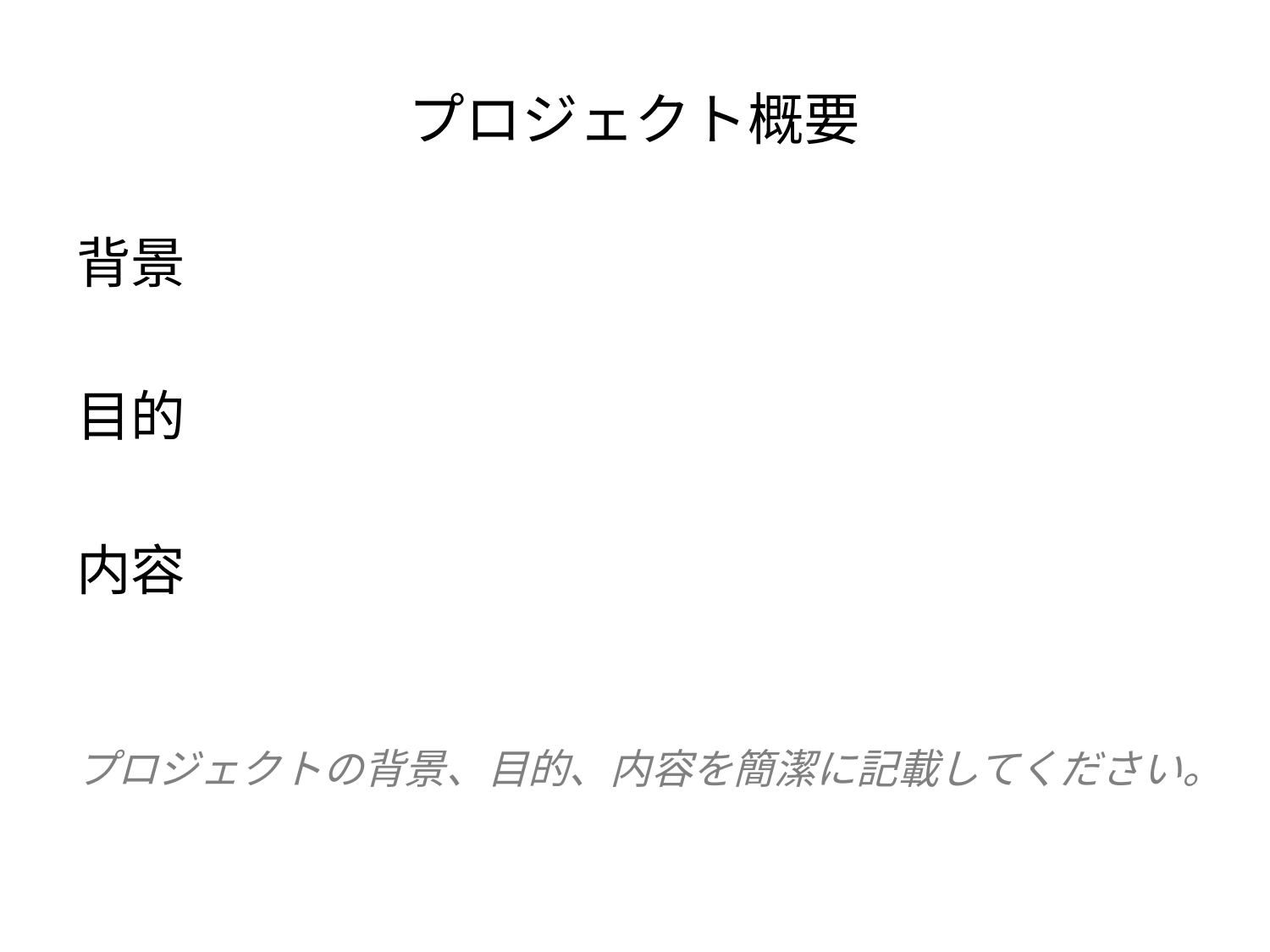

# プロジェクト概要
背景

目的

内容

プロジェクトの背景、目的、内容を簡潔に記載してください。